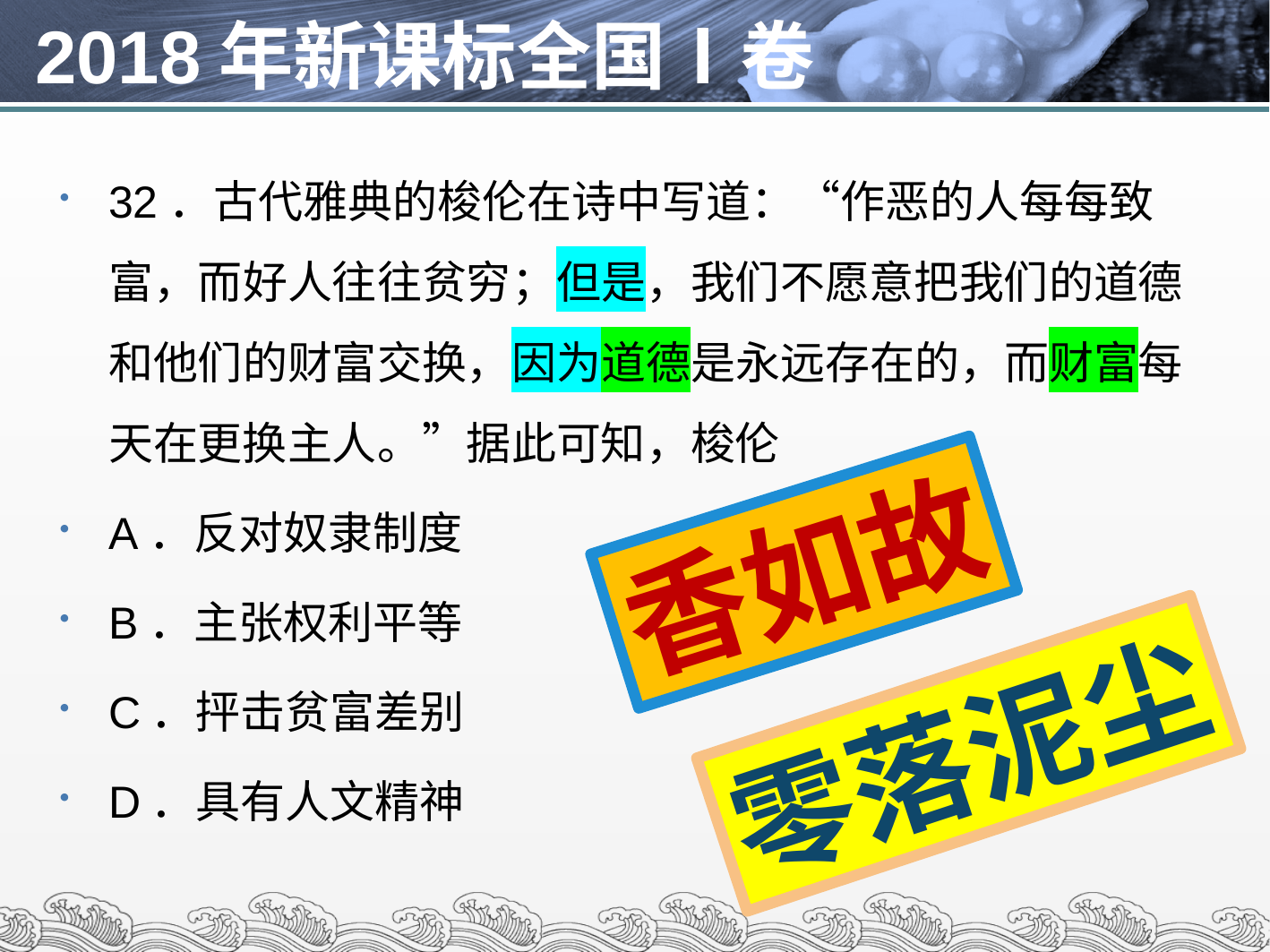

# 2018年新课标全国Ⅰ卷
32．古代雅典的梭伦在诗中写道：“作恶的人每每致富，而好人往往贫穷；但是，我们不愿意把我们的道德和他们的财富交换，因为道德是永远存在的，而财富每天在更换主人。”据此可知，梭伦
A．反对奴隶制度
B．主张权利平等
C．抨击贫富差别
D．具有人文精神

香如故
零落泥尘